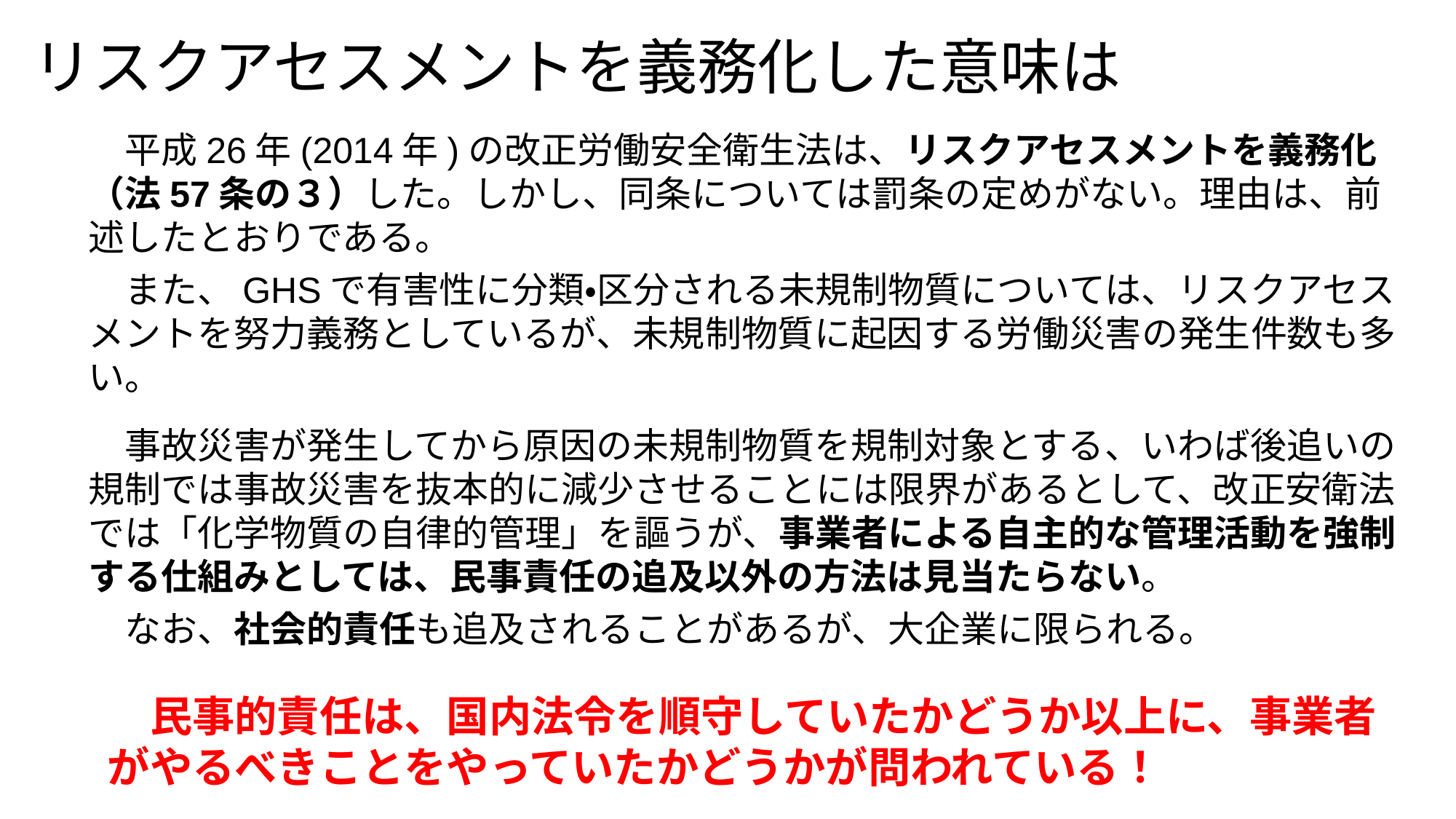

# リスクアセスメントを義務化した意味は
　平成26年(2014年)の改正労働安全衛生法は、リスクアセスメントを義務化（法57条の３）した。しかし、同条については罰条の定めがない。理由は、前述したとおりである。
　また、GHSで有害性に分類・区分される未規制物質については、リスクアセスメントを努力義務としているが、未規制物質に起因する労働災害の発生件数も多い。
　事故災害が発生してから原因の未規制物質を規制対象とする、いわば後追いの規制では事故災害を抜本的に減少させることには限界があるとして、改正安衛法では「化学物質の自律的管理」を謳うが、事業者による自主的な管理活動を強制する仕組みとしては、民事責任の追及以外の方法は見当たらない。
　なお、社会的責任も追及されることがあるが、大企業に限られる。
　民事的責任は、国内法令を順守していたかどうか以上に、事業者がやるべきことをやっていたかどうかが問われている！